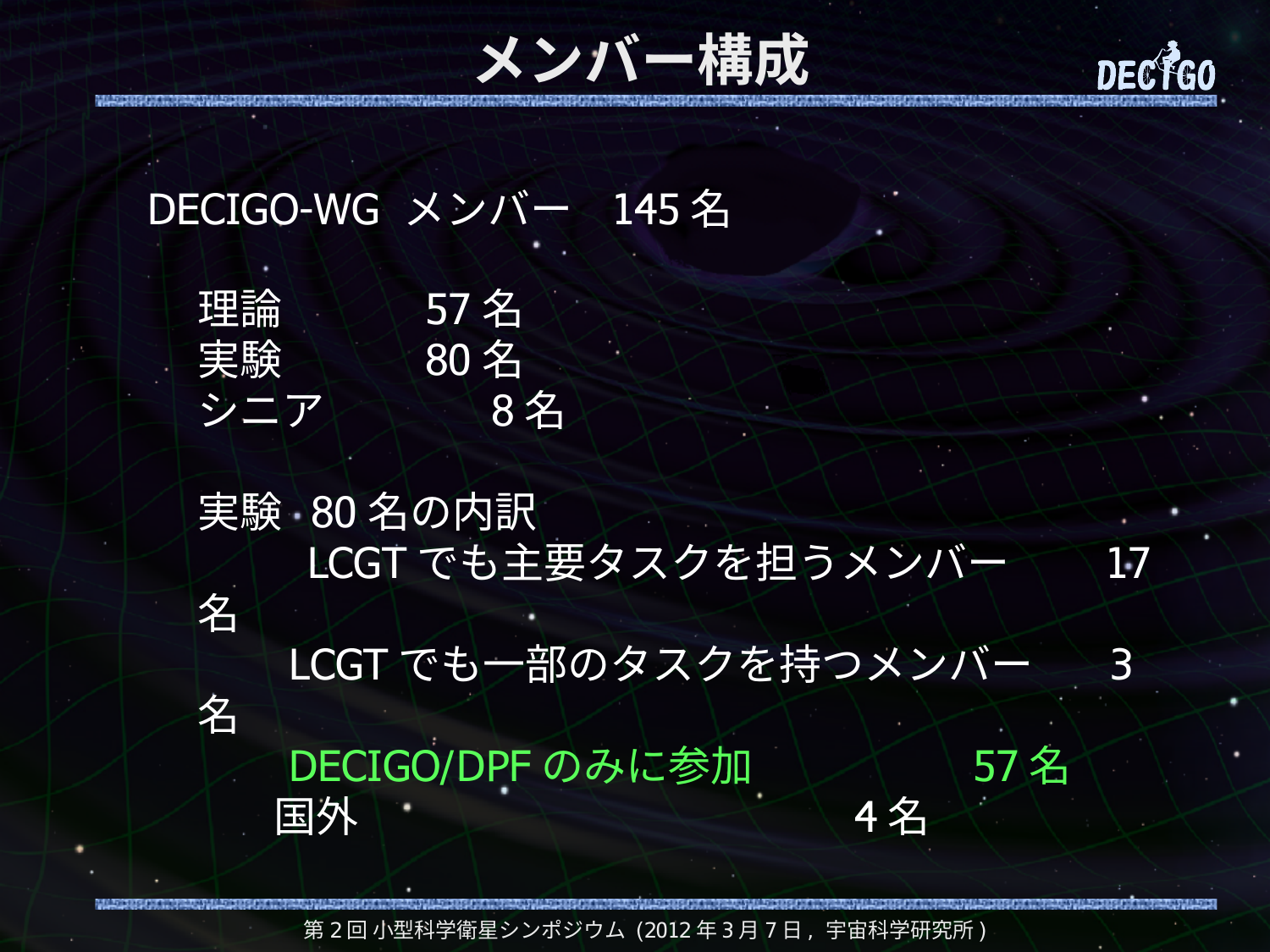

# メンバー構成
DECIGO-WG メンバー   145名
理論              57名
実験              80名
シニア   　         8名

実験  80名の内訳
     　LCGTでも主要タスクを担うメンバー         17名
       LCGTでも一部のタスクを持つメンバー       3名
       DECIGO/DPFのみに参加                      57名
       国外                                                   4名
第2回 小型科学衛星シンポジウム (2012年3月7日, 宇宙科学研究所)